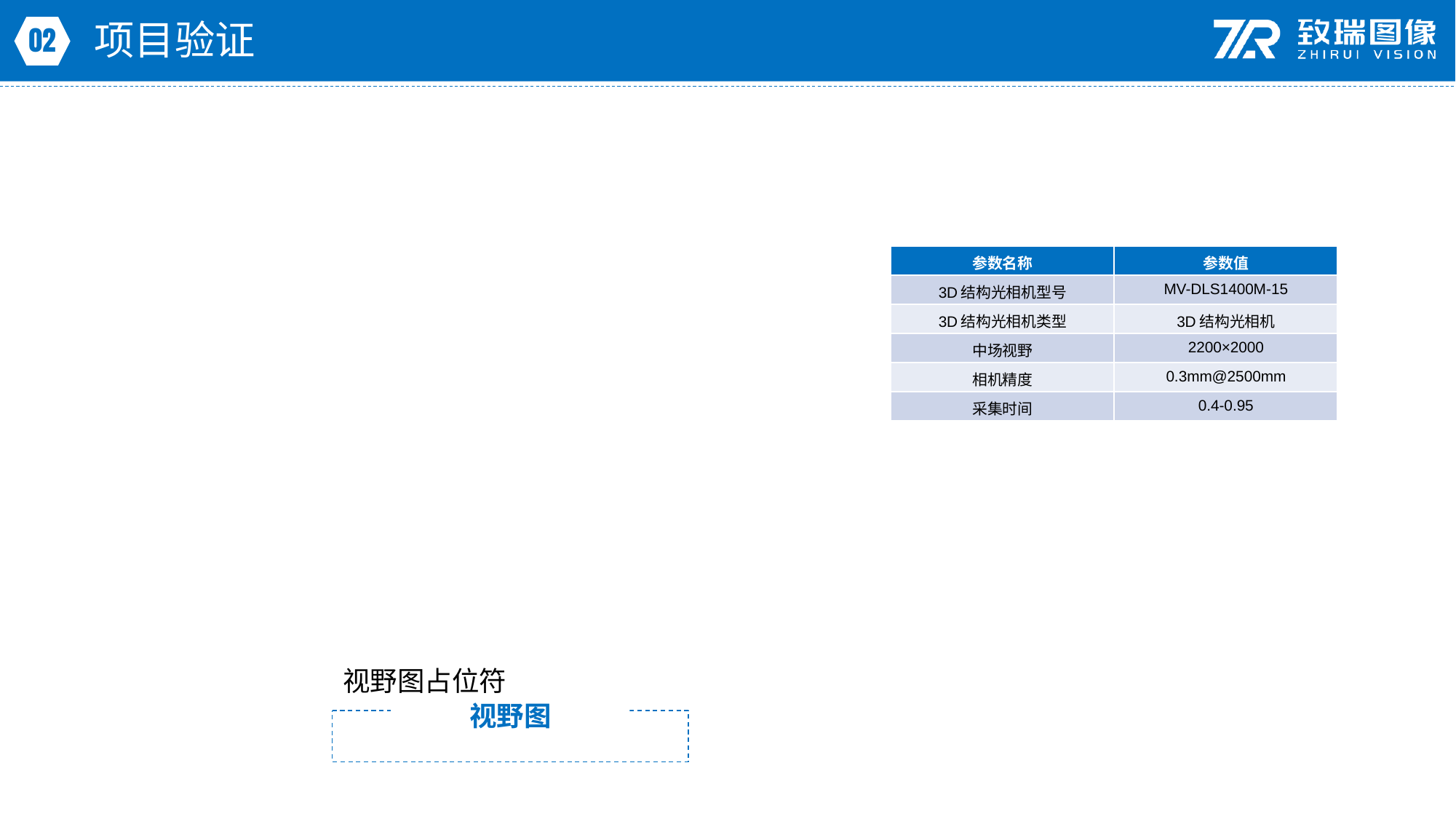

项目验证
02
| 参数名称 | 参数值 |
| --- | --- |
| 3D结构光相机型号 | MV-DLS1400M-15 |
| 3D结构光相机类型 | 3D结构光相机 |
| 中场视野 | 2200×2000 |
| 相机精度 | 0.3mm@2500mm |
| 采集时间 | 0.4-0.95 |
视野图占位符
视野图